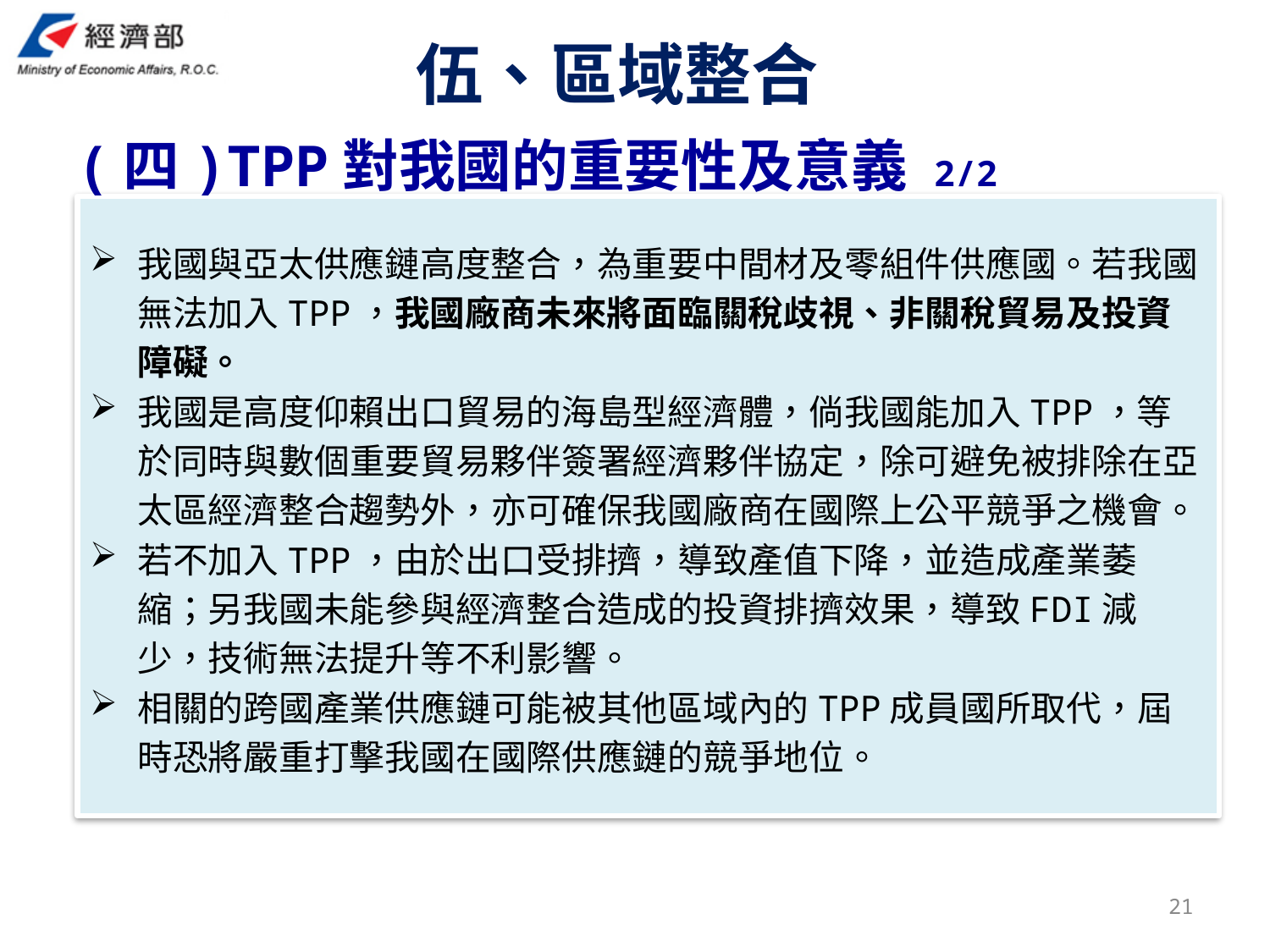

伍、區域整合
(四)TPP對我國的重要性及意義 2/2
我國與亞太供應鏈高度整合，為重要中間材及零組件供應國。若我國無法加入TPP，我國廠商未來將面臨關稅歧視、非關稅貿易及投資障礙。
我國是高度仰賴出口貿易的海島型經濟體，倘我國能加入TPP，等於同時與數個重要貿易夥伴簽署經濟夥伴協定，除可避免被排除在亞太區經濟整合趨勢外，亦可確保我國廠商在國際上公平競爭之機會。
若不加入TPP，由於出口受排擠，導致產值下降，並造成產業萎縮；另我國未能參與經濟整合造成的投資排擠效果，導致FDI減少，技術無法提升等不利影響。
相關的跨國產業供應鏈可能被其他區域內的TPP成員國所取代，屆時恐將嚴重打擊我國在國際供應鏈的競爭地位。
21